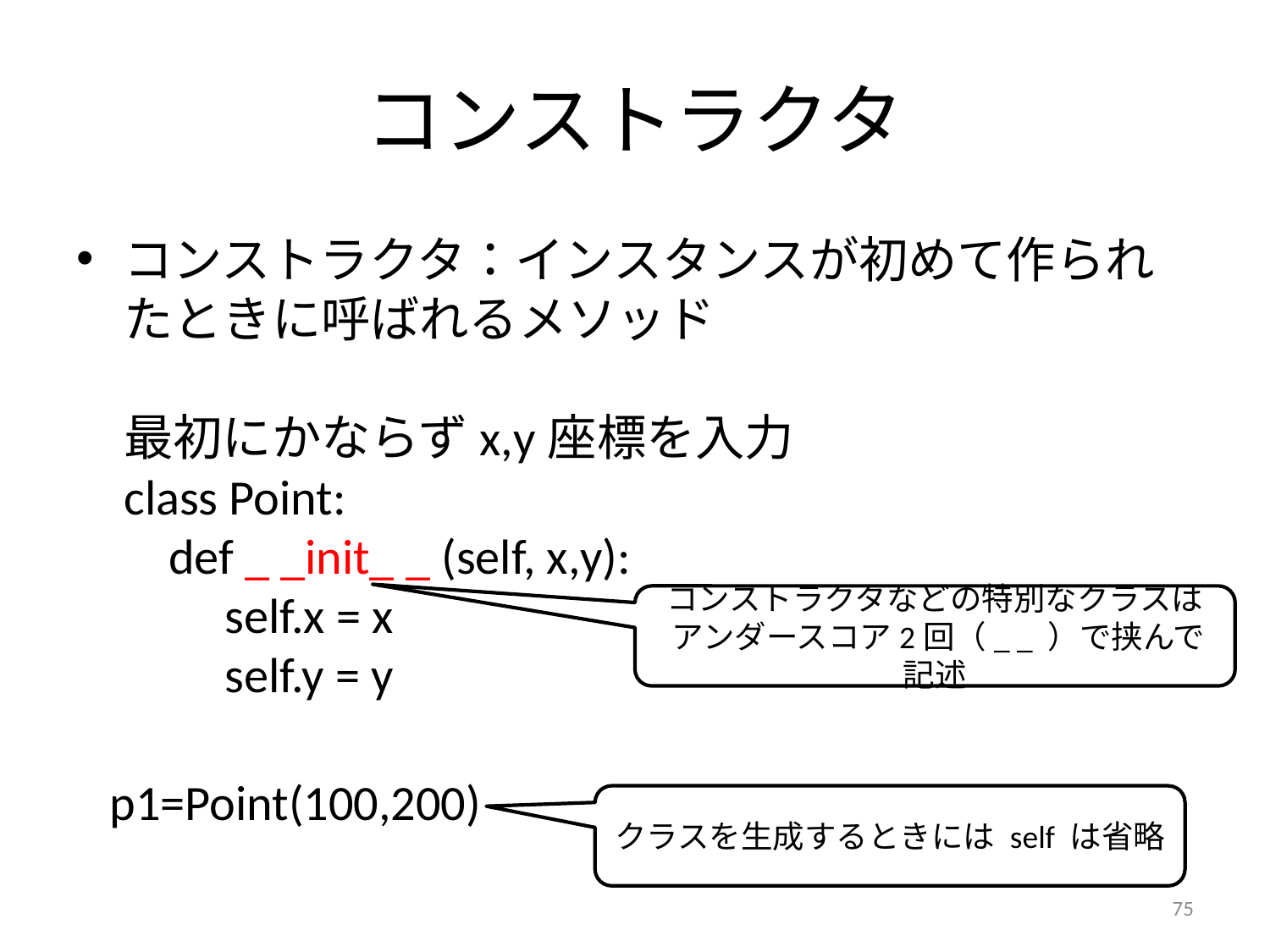

# コンストラクタ
コンストラクタ：インスタンスが初めて作られたときに呼ばれるメソッド
最初にかならずx,y座標を入力
class Point:
    def _ _init_ _ (self, x,y):
         self.x = x
         self.y = y
   p1=Point(100,200)
コンストラクタなどの特別なクラスは
 アンダースコア2回（_ _ ）で挟んで記述
クラスを生成するときには self は省略
75